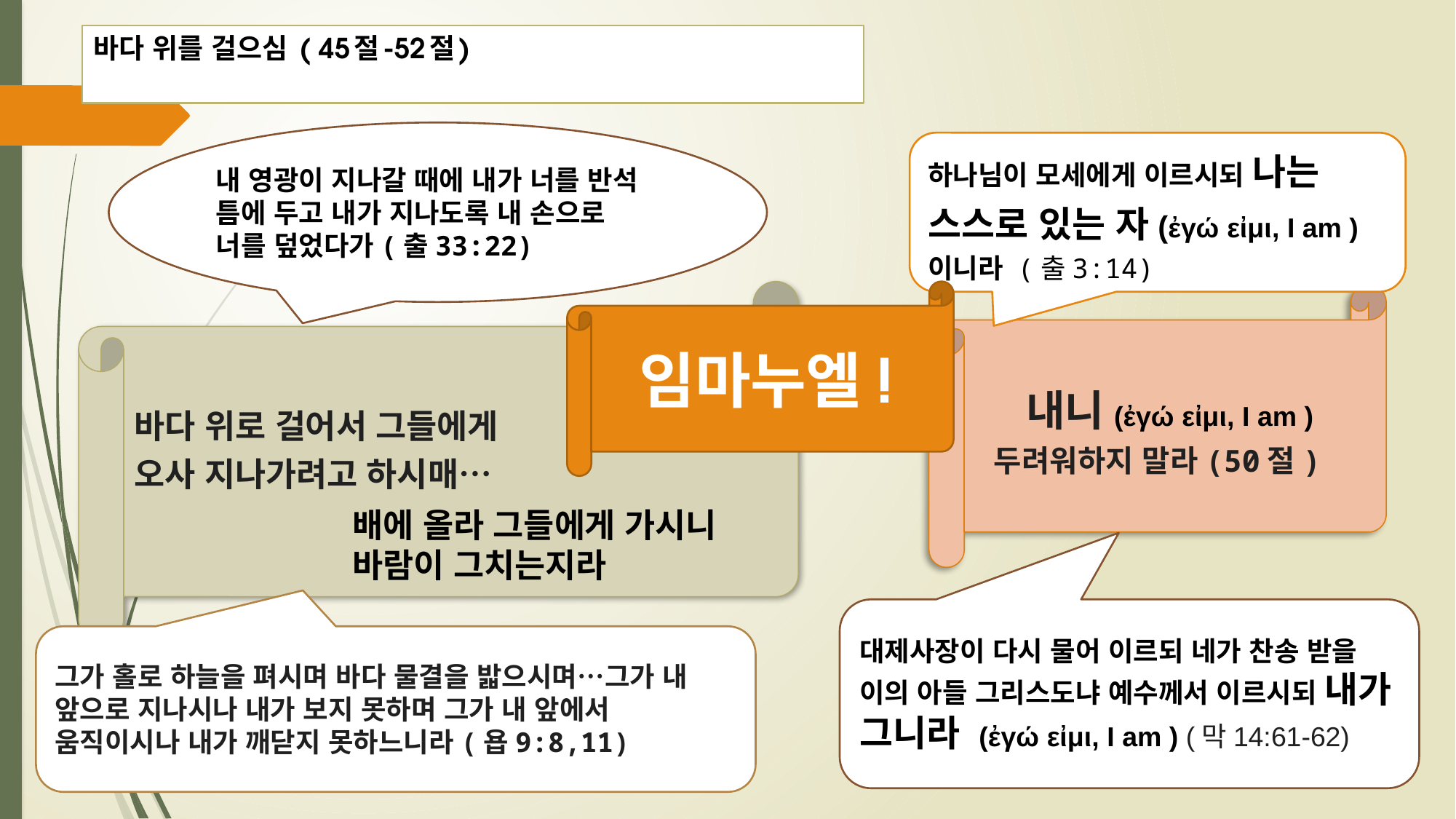

# 바다 위를 걸으심 ( 45절-52절)
내 영광이 지나갈 때에 내가 너를 반석 틈에 두고 내가 지나도록 내 손으로 너를 덮었다가(출33:22)
하나님이 모세에게 이르시되 나는 스스로 있는 자(ἐγώ εἰμι, I am ) 이니라 (출3:14)
바다 위로 걸어서 그들에게
오사 지나가려고 하시매…

임마누엘!
 내니(ἐγώ εἰμι, I am )
두려워하지 말라(50절)
배에 올라 그들에게 가시니
바람이 그치는지라
대제사장이 다시 물어 이르되 네가 찬송 받을 이의 아들 그리스도냐 예수께서 이르시되 내가 그니라 (ἐγώ εἰμι, I am ) (막14:61-62)
그가 홀로 하늘을 펴시며 바다 물결을 밟으시며…그가 내 앞으로 지나시나 내가 보지 못하며 그가 내 앞에서 움직이시나 내가 깨닫지 못하느니라(욥9:8,11)